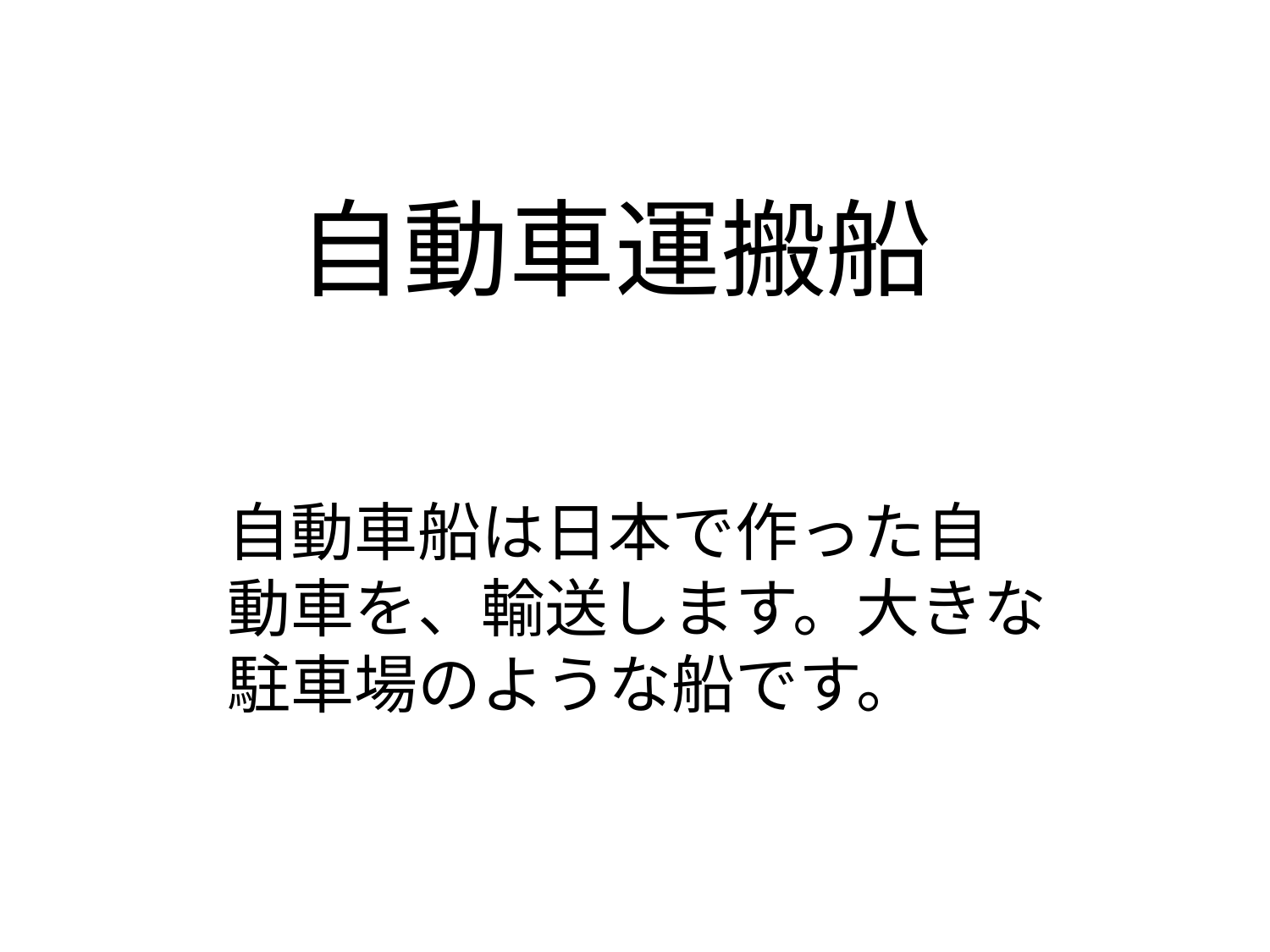

自動車運搬船

自動車船は日本で作った自動車を、輸送します。大きな駐車場のような船です。